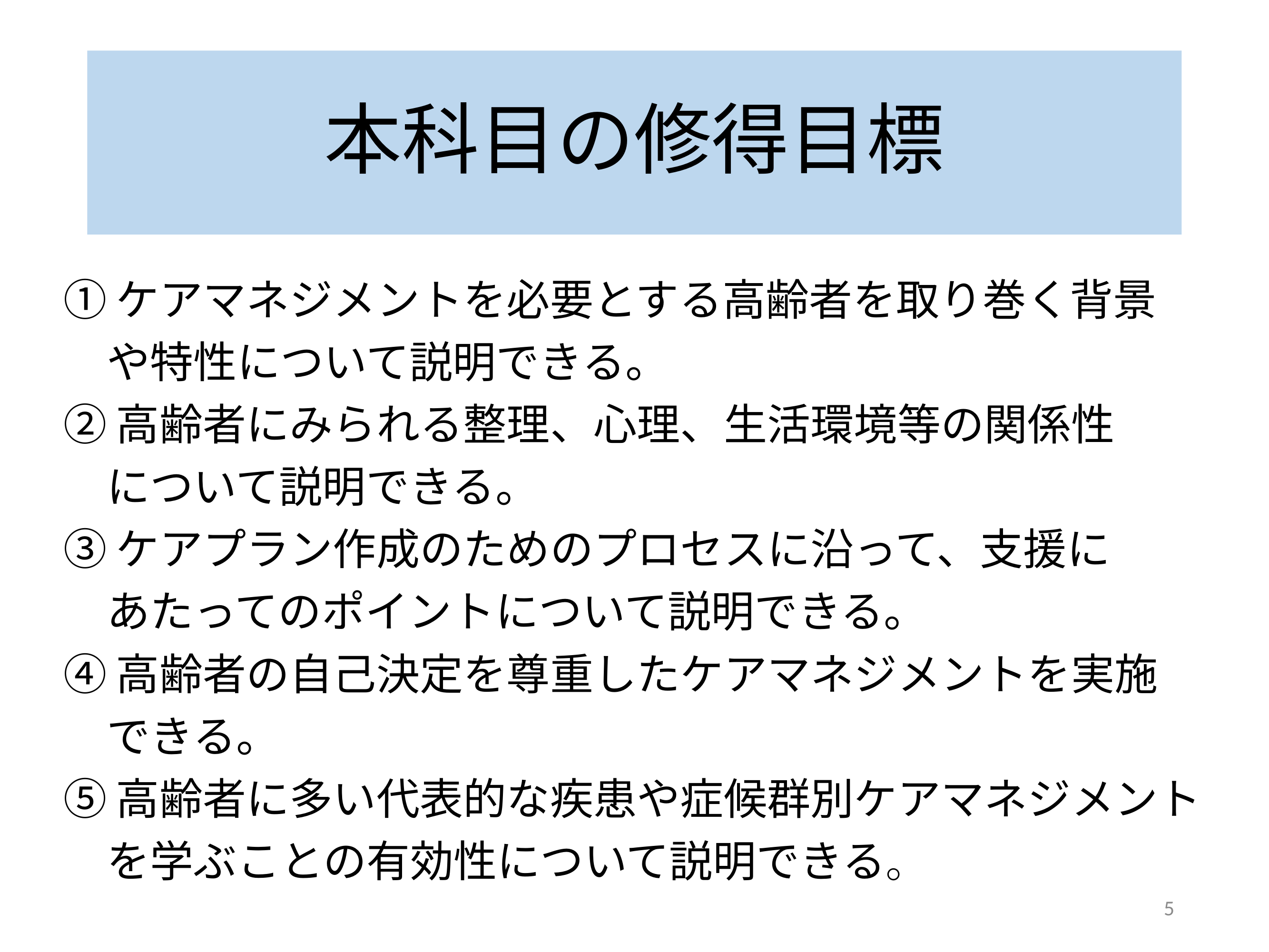

# 本科目の修得目標
①ケアマネジメントを必要とする高齢者を取り巻く背景
　や特性について説明できる。
②高齢者にみられる整理、心理、生活環境等の関係性
　について説明できる。
③ケアプラン作成のためのプロセスに沿って、支援に
　あたってのポイントについて説明できる。
④高齢者の自己決定を尊重したケアマネジメントを実施
　できる。
⑤高齢者に多い代表的な疾患や症候群別ケアマネジメント
　を学ぶことの有効性について説明できる。
5